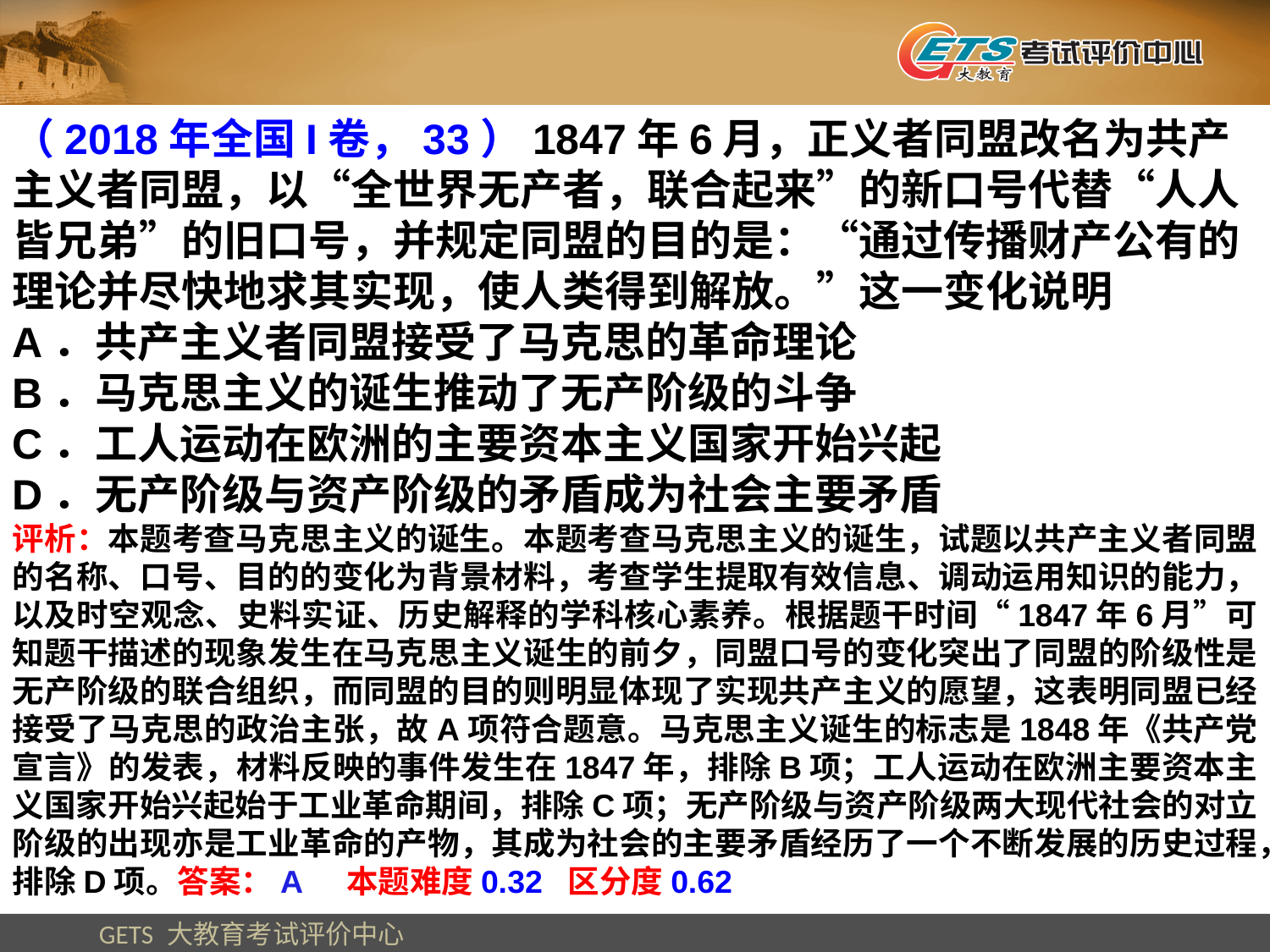

（2018年全国I卷，33）1847年6月，正义者同盟改名为共产主义者同盟，以“全世界无产者，联合起来”的新口号代替“人人皆兄弟”的旧口号，并规定同盟的目的是：“通过传播财产公有的理论并尽快地求其实现，使人类得到解放。”这一变化说明
A．共产主义者同盟接受了马克思的革命理论
B．马克思主义的诞生推动了无产阶级的斗争
C．工人运动在欧洲的主要资本主义国家开始兴起
D．无产阶级与资产阶级的矛盾成为社会主要矛盾
评析：本题考查马克思主义的诞生。本题考查马克思主义的诞生，试题以共产主义者同盟的名称、口号、目的的变化为背景材料，考查学生提取有效信息、调动运用知识的能力，以及时空观念、史料实证、历史解释的学科核心素养。根据题干时间“1847年6月”可知题干描述的现象发生在马克思主义诞生的前夕，同盟口号的变化突出了同盟的阶级性是无产阶级的联合组织，而同盟的目的则明显体现了实现共产主义的愿望，这表明同盟已经接受了马克思的政治主张，故A项符合题意。马克思主义诞生的标志是1848年《共产党宣言》的发表，材料反映的事件发生在1847年，排除B项；工人运动在欧洲主要资本主义国家开始兴起始于工业革命期间，排除C项；无产阶级与资产阶级两大现代社会的对立阶级的出现亦是工业革命的产物，其成为社会的主要矛盾经历了一个不断发展的历史过程，排除D项。答案：A    本题难度0.32  区分度0.62